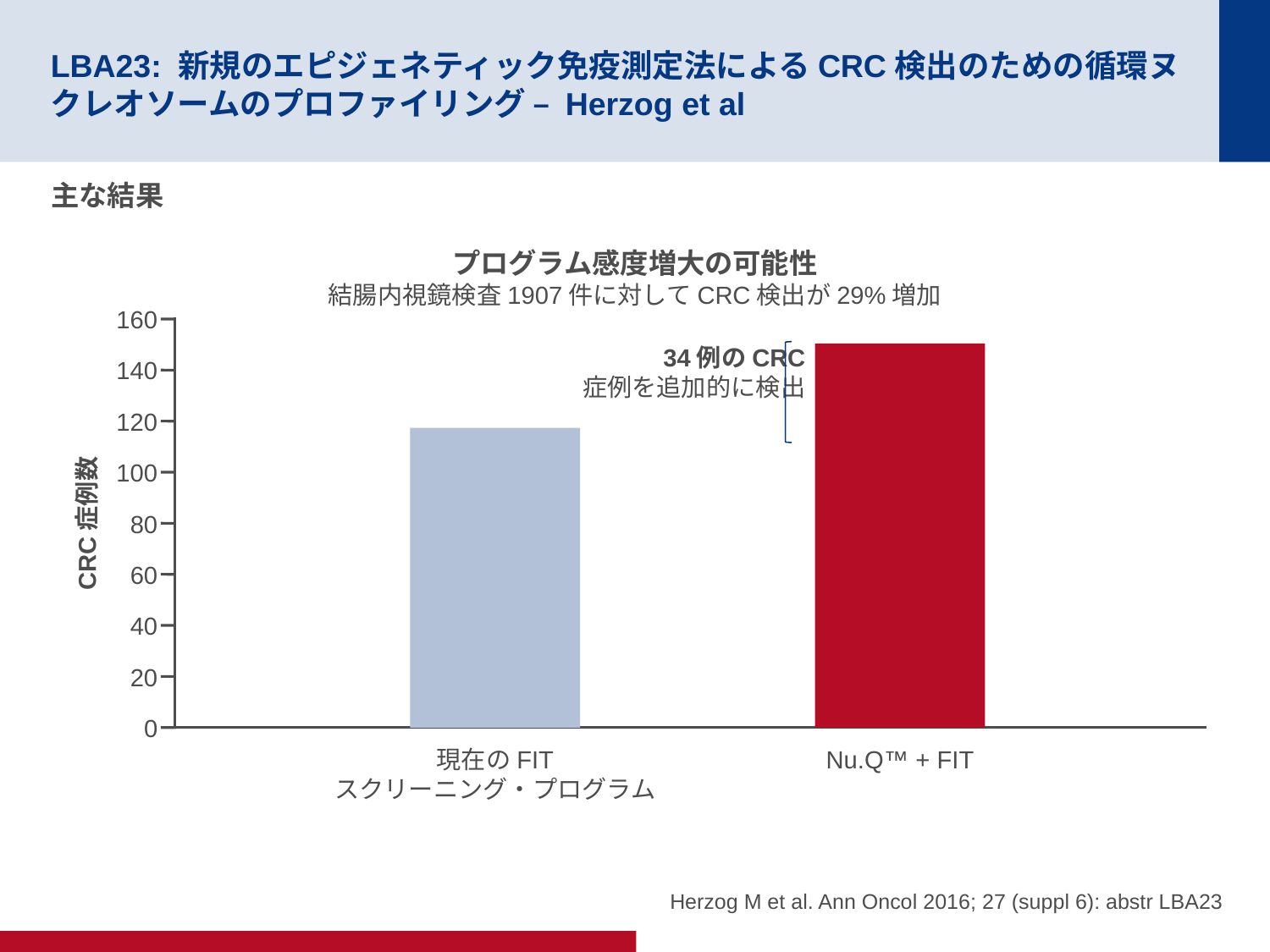

# LBA23: 新規のエピジェネティック免疫測定法によるCRC検出のための循環ヌクレオソームのプロファイリング – Herzog et al
主な結果
プログラム感度増大の可能性
結腸内視鏡検査1907件に対してCRC検出が29%増加
160

34例のCRC
症例を追加的に検出

140

120

100

CRC症例数
80

60

40

20

0

現在のFIT
スクリーニング・プログラム
Nu.Q™ + FIT
Herzog M et al. Ann Oncol 2016; 27 (suppl 6): abstr LBA23